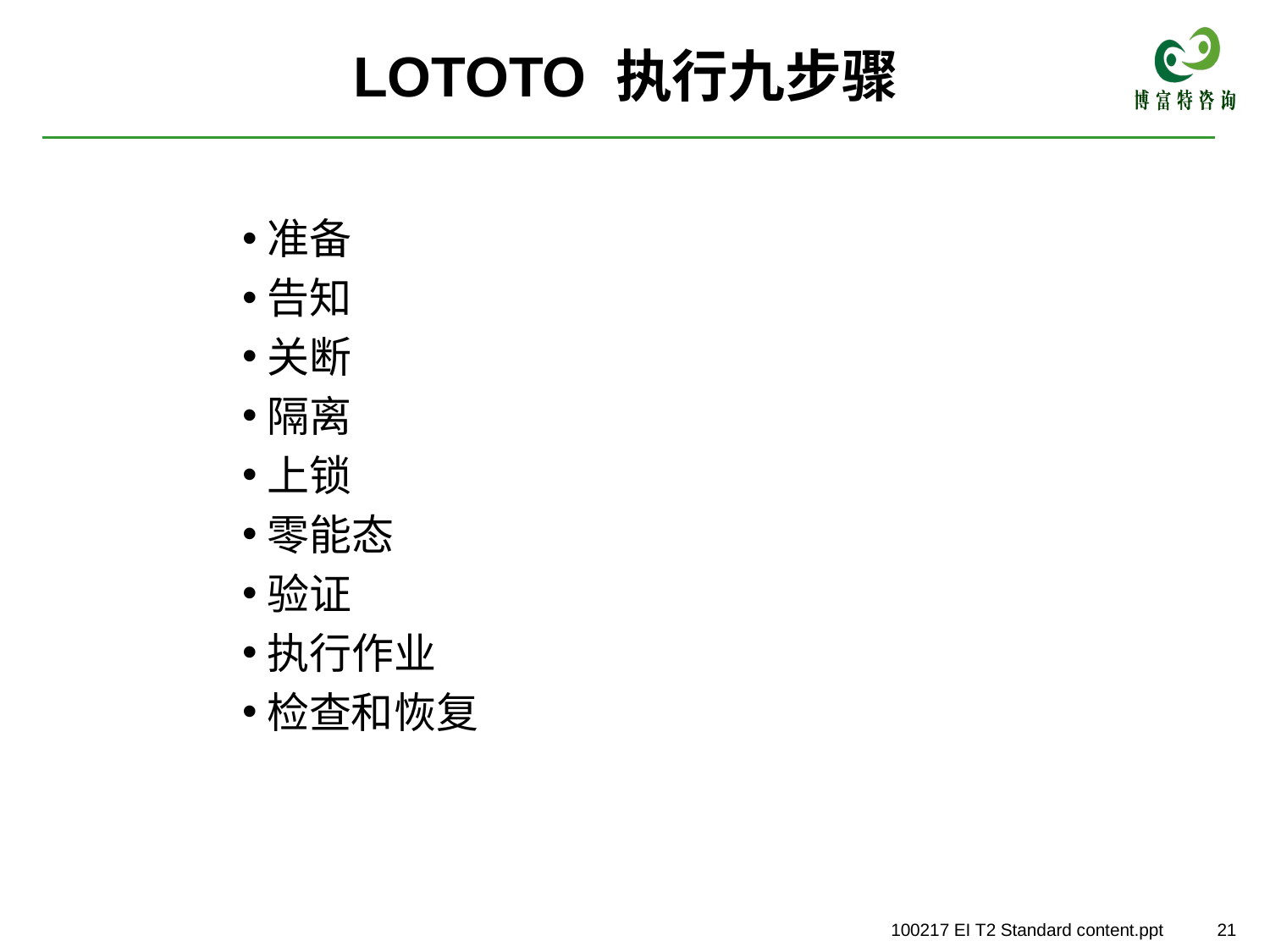

LOTOTO 执行九步骤
准备
告知
关断
隔离
上锁
零能态
验证
执行作业
检查和恢复
100217 EI T2 Standard content.ppt
21